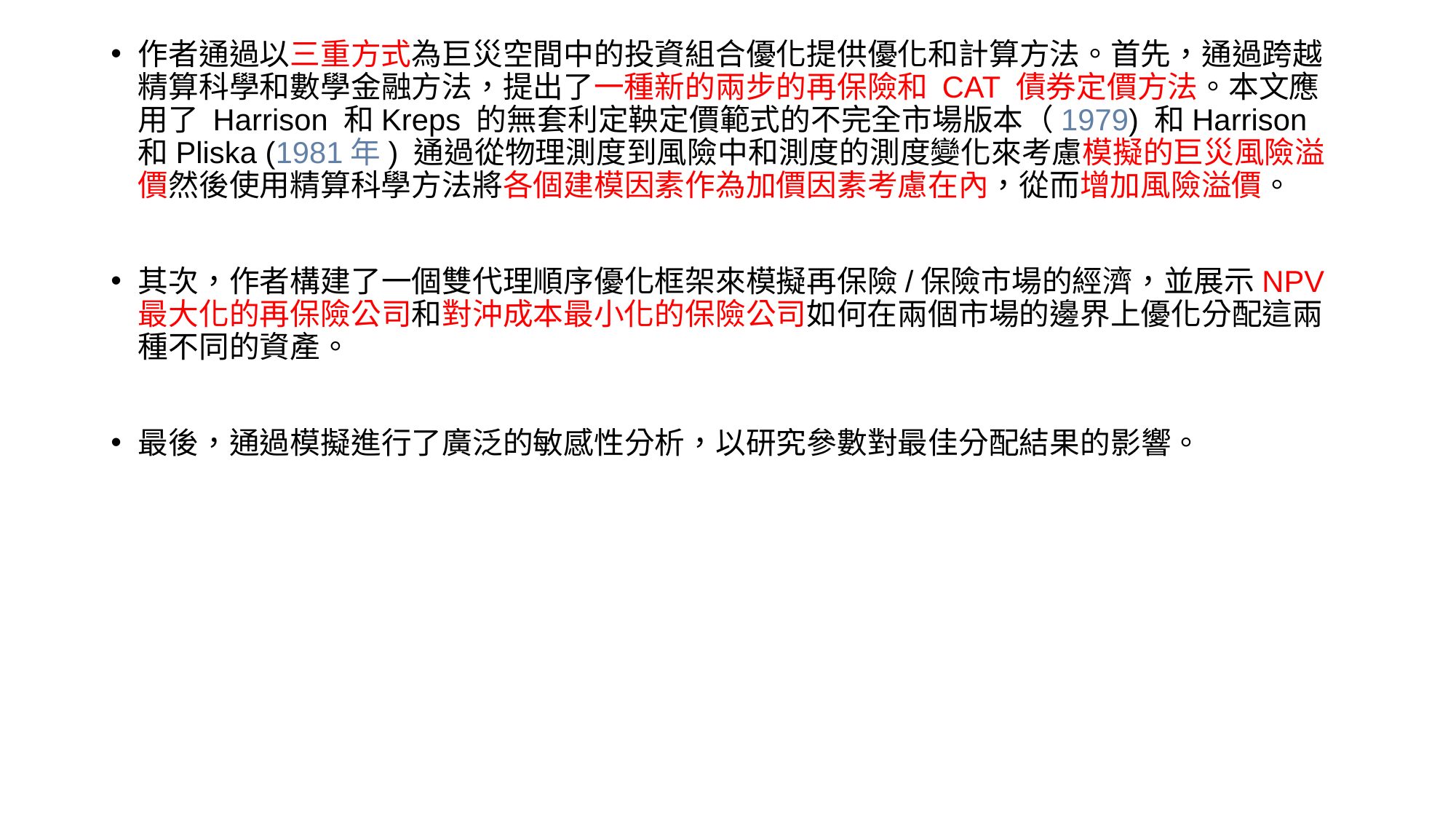

作者通過以三重方式為巨災空間中的投資組合優化提供優化和計算方法。首先，通過跨越精算科學和數學金融方法，提出了一種新的兩步的再保險和 CAT 債券定價方法。本文應用了 Harrison 和Kreps 的無套利定鞅定價範式的不完全市場版本（1979) 和Harrison和Pliska (1981年) 通過從物理測度到風險中和測度的測度變化來考慮模擬的巨災風險溢價然後使用精算科學方法將各個建模因素作為加價因素考慮在內，從而增加風險溢價。

其次，作者構建了一個雙代理順序優化框架來模擬再保險/保險市場的經濟，並展示NPV 最大化的再保險公司和對沖成本最小化的保險公司如何在兩個市場的邊界上優化分配這兩種不同的資產。

最後，通過模擬進行了廣泛的敏感性分析，以研究參數對最佳分配結果的影響。